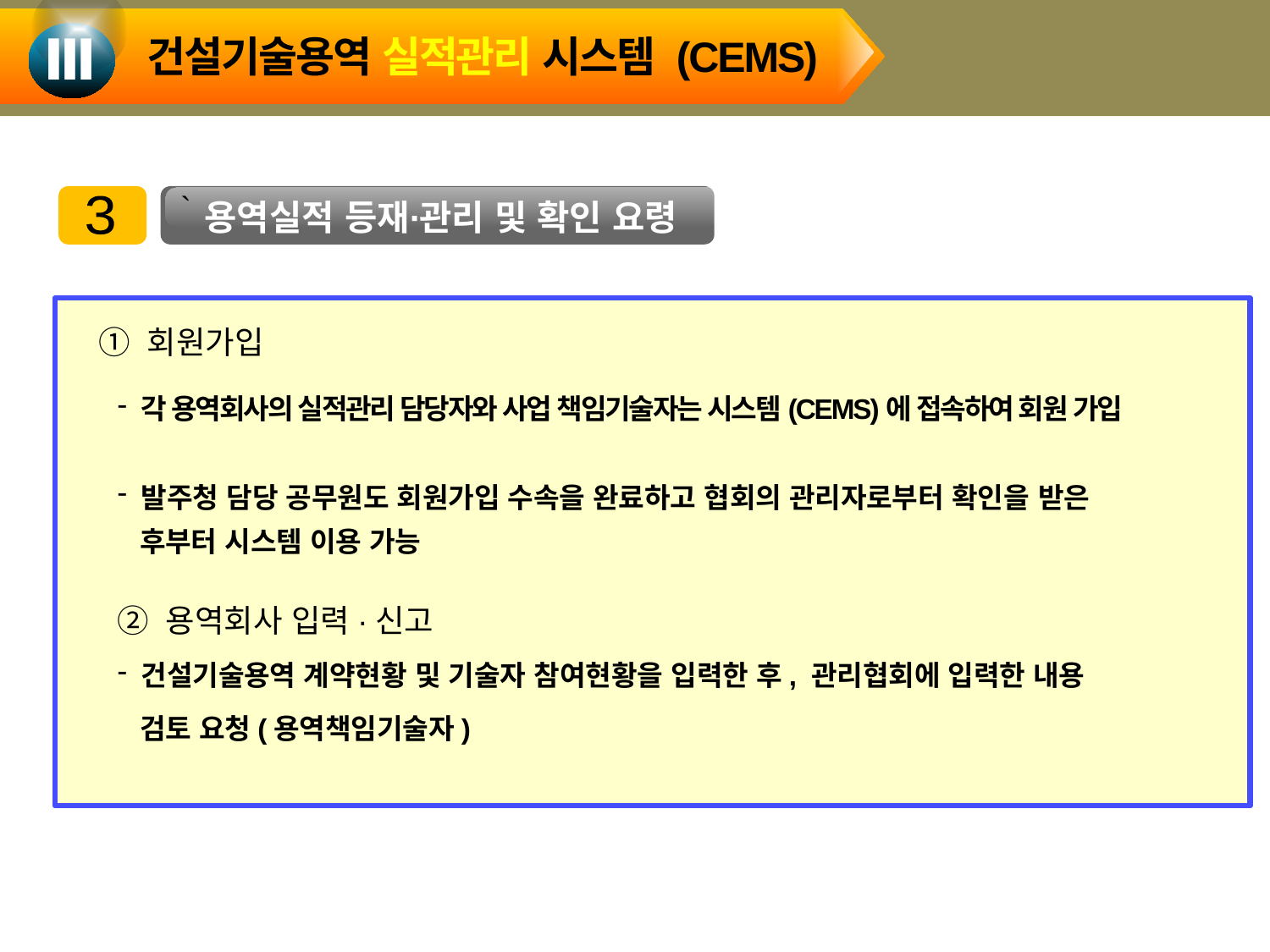

Ⅲ

건설기술용역 실적관리 시스템 (CEMS)

`
용역실적 등재∙관리 및 확인 요령
3

① 회원가입
 각 용역회사의 실적관리 담당자와 사업 책임기술자는 시스템(CEMS)에 접속하여 회원 가입
 발주청 담당 공무원도 회원가입 수속을 완료하고 협회의 관리자로부터 확인을 받은
  후부터 시스템 이용 가능
② 용역회사 입력·신고
 건설기술용역 계약현황 및 기술자 참여현황을 입력한 후, 관리협회에 입력한 내용
  검토 요청(용역책임기술자)